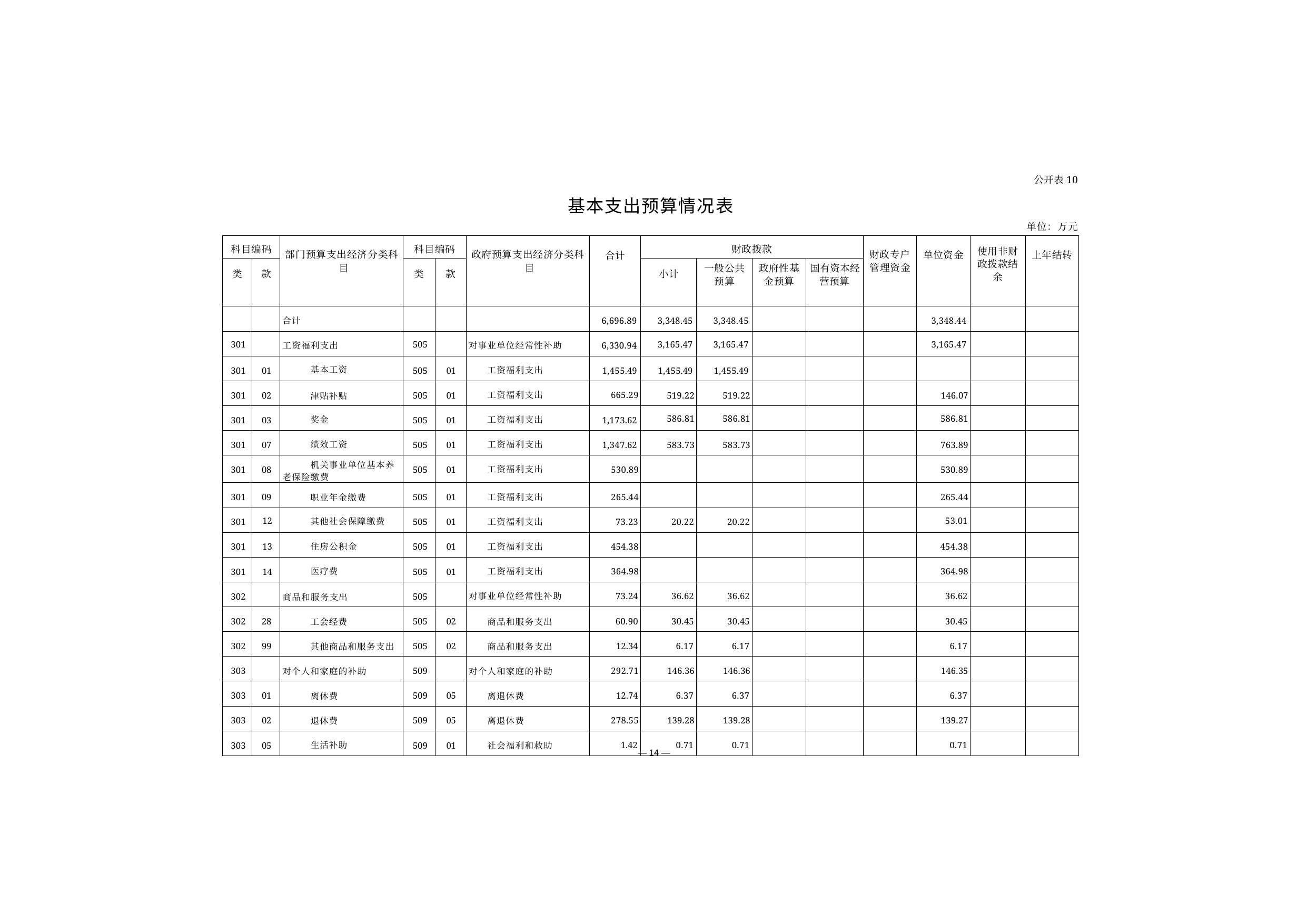

公开表10
基本支出预算情况表

单位：万元
| 科目编码 |  | 部门预算支出经济分类科 目 | 科目编码 |  | 政府预算支出经济分类科 目 | 合计 | 财政拨款 |  |  |  | 财政专户 管理资金 | 单位资金 | 使用非财 政拨款结 余 | 上年结转 |
| --- | --- | --- | --- | --- | --- | --- | --- | --- | --- | --- | --- | --- | --- | --- |
| 类 | 款 |  | 类 | 款 |  |  | 小计 | 一般公共 预算 | 政府性基 金预算 | 国有资本经 营预算 |  |  |  |  |
|  |  | 合计 |  |  |  | 6,696.89 | 3,348.45 | 3,348.45 |  |  |  | 3,348.44 |  |  |
| 301 |  | 工资福利支出 | 505 |  | 对事业单位经常性补助 | 6,330.94 | 3,165.47 | 3,165.47 |  |  |  | 3,165.47 |  |  |
| 301 | 01 | 基本工资 | 505 | 01 | 工资福利支出 | 1,455.49 | 1,455.49 | 1,455.49 |  |  |  |  |  |  |
| 301 | 02 | 津贴补贴 | 505 | 01 | 工资福利支出 | 665.29 | 519.22 | 519.22 |  |  |  | 146.07 |  |  |
| 301 | 03 | 奖金 | 505 | 01 | 工资福利支出 | 1,173.62 | 586.81 | 586.81 |  |  |  | 586.81 |  |  |
| 301 | 07 | 绩效工资 | 505 | 01 | 工资福利支出 | 1,347.62 | 583.73 | 583.73 |  |  |  | 763.89 |  |  |
| 301 | 08 | 机关事业单位基本养 老保险缴费 | 505 | 01 | 工资福利支出 | 530.89 |  |  |  |  |  | 530.89 |  |  |
| 301 | 09 | 职业年金缴费 | 505 | 01 | 工资福利支出 | 265.44 |  |  |  |  |  | 265.44 |  |  |
| 301 | 12 | 其他社会保障缴费 | 505 | 01 | 工资福利支出 | 73.23 | 20.22 | 20.22 |  |  |  | 53.01 |  |  |
| 301 | 13 | 住房公积金 | 505 | 01 | 工资福利支出 | 454.38 |  |  |  |  |  | 454.38 |  |  |
| 301 | 14 | 医疗费 | 505 | 01 | 工资福利支出 | 364.98 |  |  |  |  |  | 364.98 |  |  |
| 302 |  | 商品和服务支出 | 505 |  | 对事业单位经常性补助 | 73.24 | 36.62 | 36.62 |  |  |  | 36.62 |  |  |
| 302 | 28 | 工会经费 | 505 | 02 | 商品和服务支出 | 60.90 | 30.45 | 30.45 |  |  |  | 30.45 |  |  |
| 302 | 99 | 其他商品和服务支出 | 505 | 02 | 商品和服务支出 | 12.34 | 6.17 | 6.17 |  |  |  | 6.17 |  |  |
| 303 |  | 对个人和家庭的补助 | 509 |  | 对个人和家庭的补助 | 292.71 | 146.36 | 146.36 |  |  |  | 146.35 |  |  |
| 303 | 01 | 离休费 | 509 | 05 | 离退休费 | 12.74 | 6.37 | 6.37 |  |  |  | 6.37 |  |  |
| 303 | 02 | 退休费 | 509 | 05 | 离退休费 | 278.55 | 139.28 | 139.28 |  |  |  | 139.27 |  |  |
| 303 | 05 | 生活补助 | 509 | 01 | 社会福利和救助 | 1.42 | 0.71 | 0.71 |  |  |  | 0.71 |  |  |

— 14 —